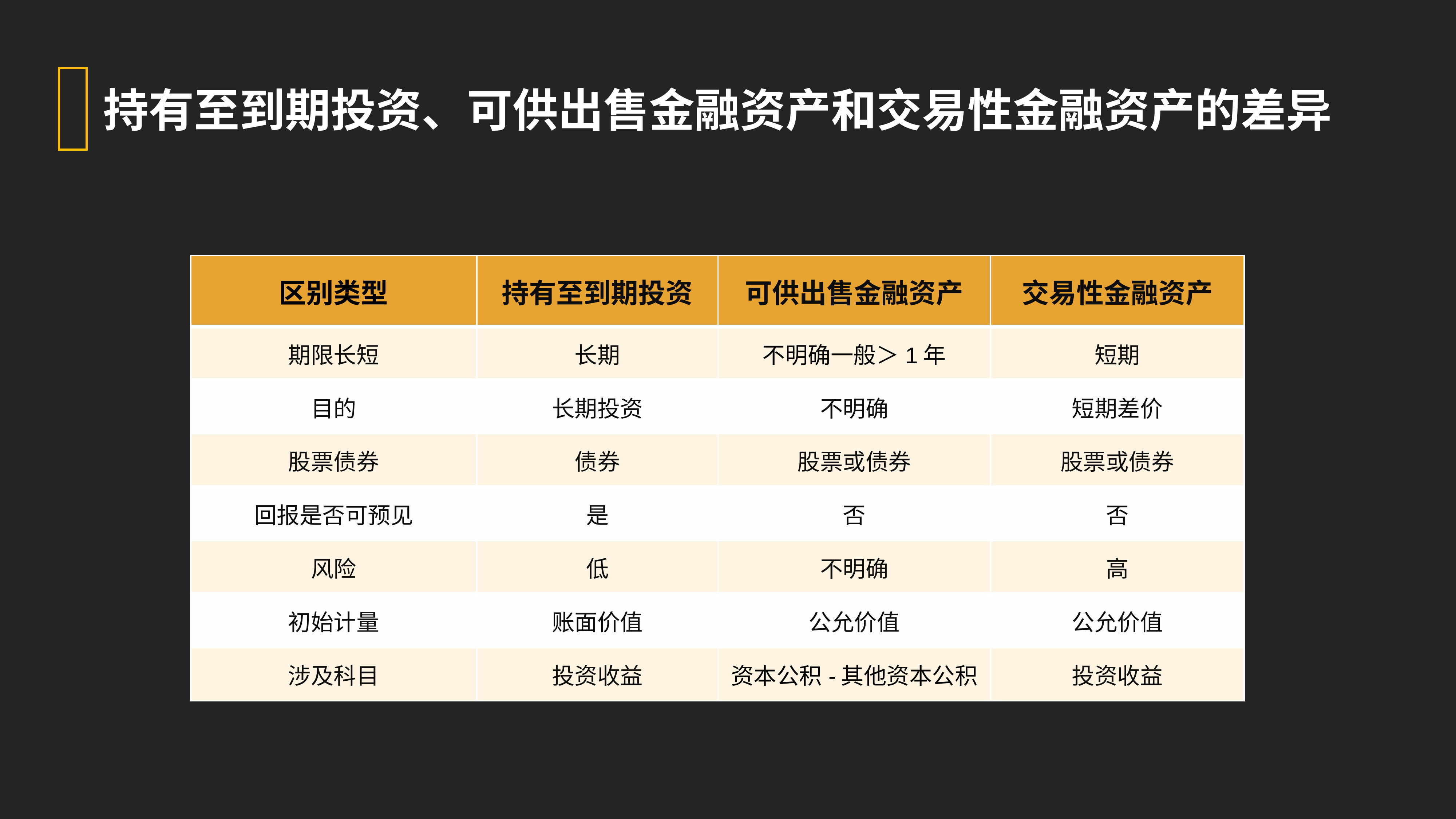

持有至到期投资、可供出售金融资产和交易性金融资产的差异
| 区别类型 | 持有至到期投资 | 可供出售金融资产 | 交易性金融资产 |
| --- | --- | --- | --- |
| 期限长短 | 长期 | 不明确一般＞1年 | 短期 |
| 目的 | 长期投资 | 不明确 | 短期差价 |
| 股票债券 | 债券 | 股票或债券 | 股票或债券 |
| 回报是否可预见 | 是 | 否 | 否 |
| 风险 | 低 | 不明确 | 高 |
| 初始计量 | 账面价值 | 公允价值 | 公允价值 |
| 涉及科目 | 投资收益 | 资本公积-其他资本公积 | 投资收益 |